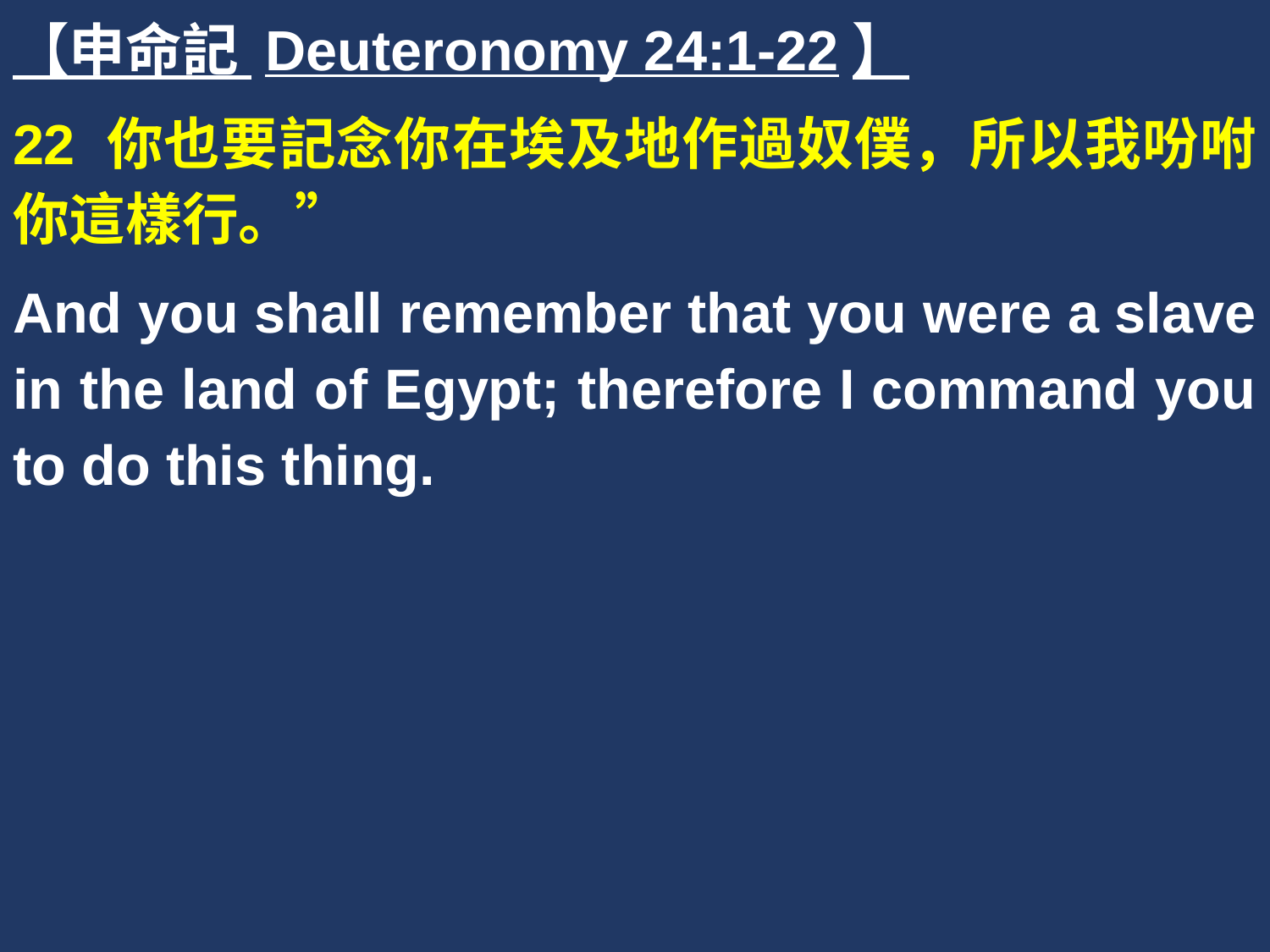

【申命記 Deuteronomy 24:1-22】
22 你也要記念你在埃及地作過奴僕，所以我吩咐你這樣行。”
And you shall remember that you were a slave in the land of Egypt; therefore I command you to do this thing.